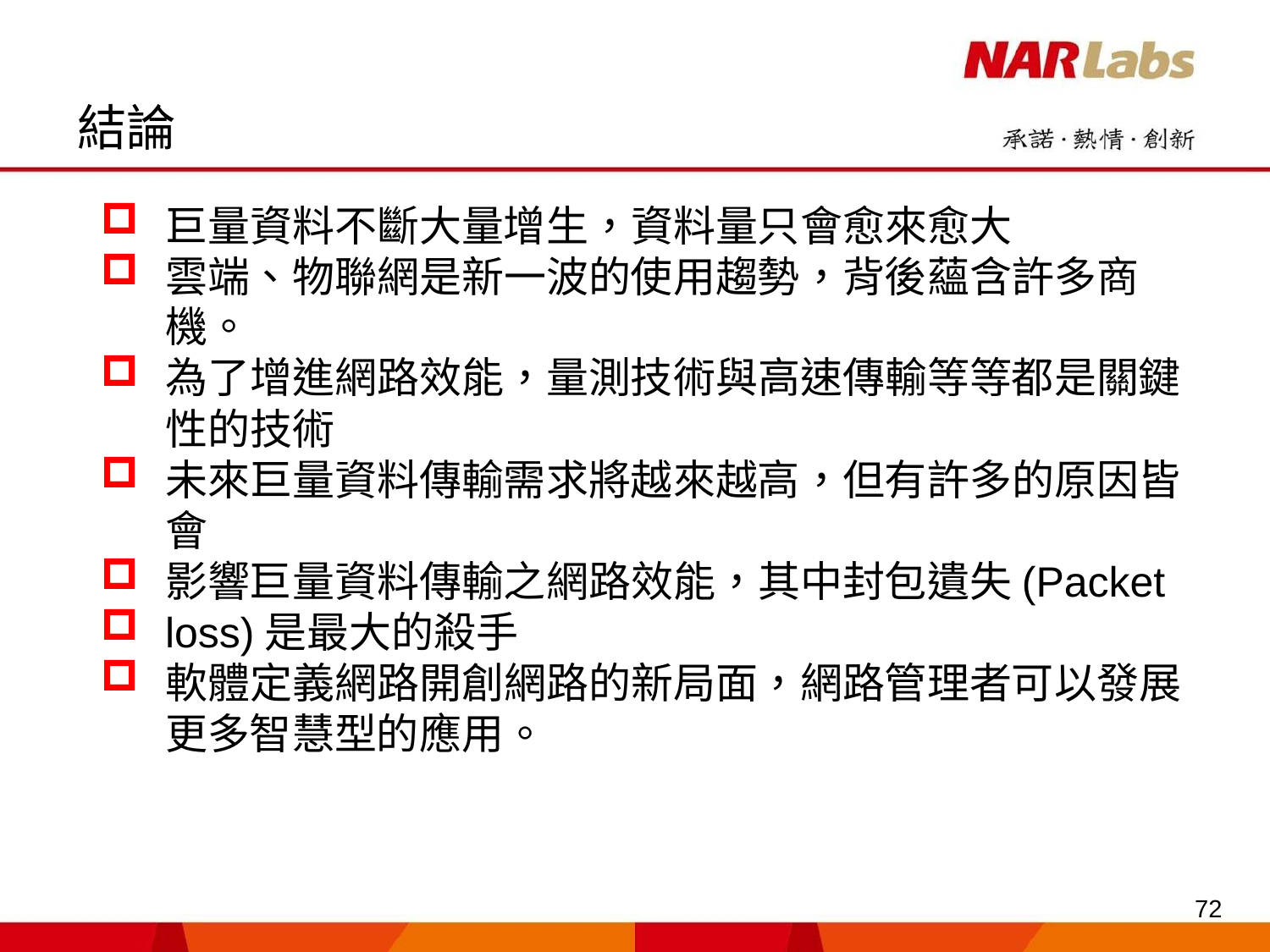

# 結論
巨量資料不斷大量增生，資料量只會愈來愈大
雲端、物聯網是新一波的使用趨勢，背後蘊含許多商機。
為了增進網路效能，量測技術與高速傳輸等等都是關鍵性的技術
未來巨量資料傳輸需求將越來越高，但有許多的原因皆會
影響巨量資料傳輸之網路效能，其中封包遺失(Packet
loss)是最大的殺手
軟體定義網路開創網路的新局面，網路管理者可以發展更多智慧型的應用。
72